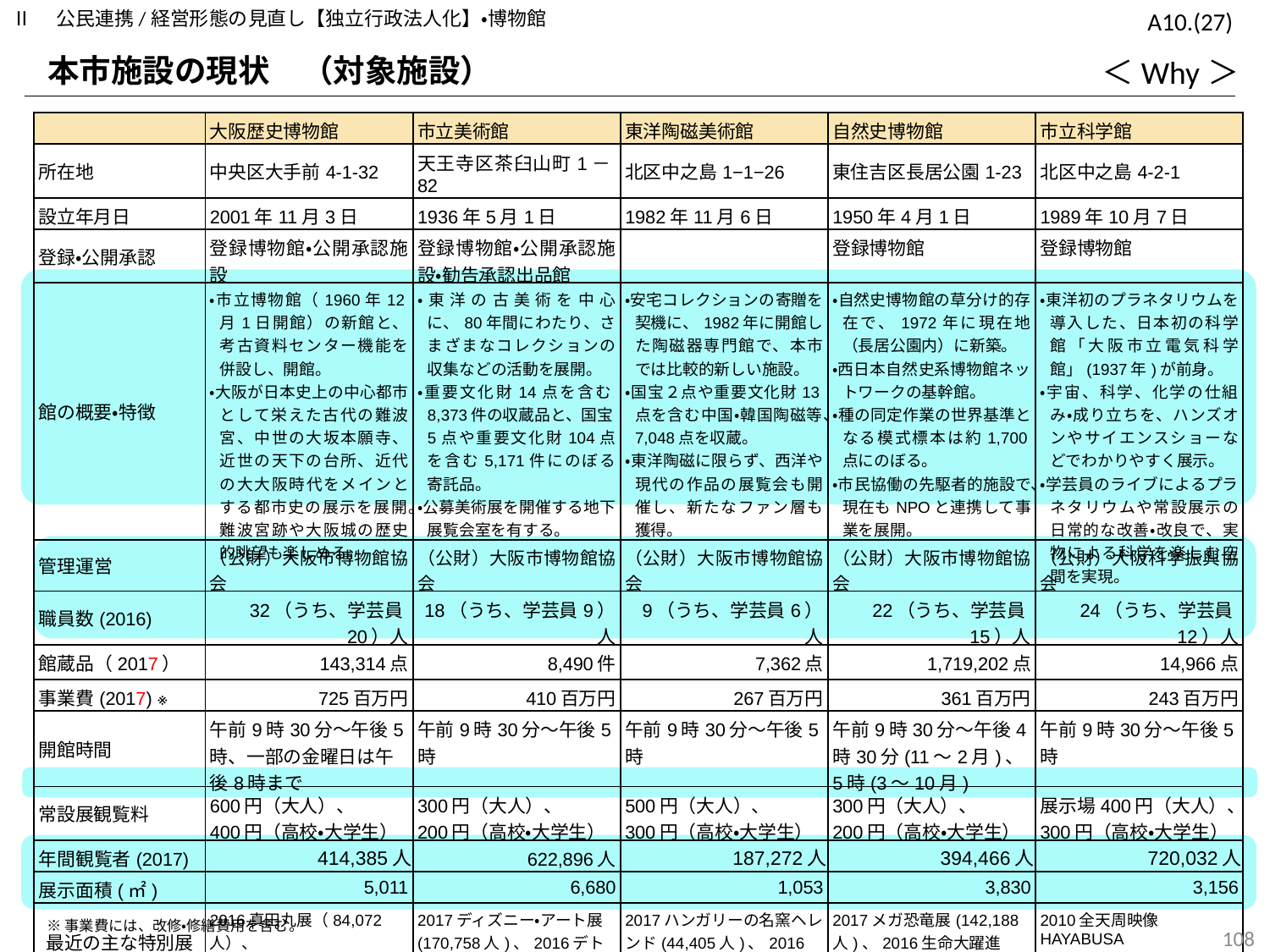

Ⅱ　公民連携/経営形態の見直し【独立行政法人化】・博物館
A10.(27)
本市施設の現状　（対象施設）
＜Why＞
|  | 大阪歴史博物館 | 市立美術館 | 東洋陶磁美術館 | 自然史博物館 | 市立科学館 |
| --- | --- | --- | --- | --- | --- |
| 所在地 | 中央区大手前4-1-32 | 天王寺区茶臼山町1－82 | 北区中之島1−1−26 | 東住吉区長居公園1-23 | 北区中之島4-2-1 |
| 設立年月日 | 2001年11月3日 | 1936年5月1日 | 1982年11月6日 | 1950年4月1日 | 1989年10月7日 |
| 登録・公開承認 | 登録博物館・公開承認施設 | 登録博物館・公開承認施設・勧告承認出品館 |  | 登録博物館 | 登録博物館 |
| 館の概要・特徴 | ・市立博物館（1960年12月1日開館）の新館と、考古資料センター機能を併設し、開館。 ・大阪が日本史上の中心都市として栄えた古代の難波宮、中世の大坂本願寺、近世の天下の台所、近代の大大阪時代をメインとする都市史の展示を展開。難波宮跡や大阪城の歴史的眺望も楽しめる。 | ・東洋の古美術を中心に、80年間にわたり、さまざまなコレクションの収集などの活動を展開。 ・重要文化財14点を含む8,373件の収蔵品と、国宝5点や重要文化財104点を含む5,171件にのぼる寄託品。 ・公募美術展を開催する地下展覧会室を有する。 | ・安宅コレクションの寄贈を契機に、1982年に開館した陶磁器専門館で、本市では比較的新しい施設。 ・国宝２点や重要文化財13点を含む中国・韓国陶磁等、7,048点を収蔵。 ・東洋陶磁に限らず、西洋や現代の作品の展覧会も開催し、新たなファン層も獲得。 | ・自然史博物館の草分け的存在で、1972年に現在地（長居公園内）に新築。 ・西日本自然史系博物館ネットワークの基幹館。 ・種の同定作業の世界基準となる模式標本は約1,700点にのぼる。 ・市民協働の先駆者的施設で、現在もNPOと連携して事業を展開。 | ・東洋初のプラネタリウムを導入した、日本初の科学館「大阪市立電気科学館」(1937年)が前身。 ・宇宙、科学、化学の仕組み・成り立ちを、ハンズオンやサイエンスショーなどでわかりやすく展示。 ・学芸員のライブによるプラネタリウムや常設展示の日常的な改善・改良で、実物による科学を楽しむ空間を実現。 |
| 管理運営 | （公財）大阪市博物館協会 | （公財）大阪市博物館協会 | （公財）大阪市博物館協会 | （公財）大阪市博物館協会 | （公財）大阪科学振興協会 |
| 職員数(2016) | 32（うち、学芸員20）人 | 18（うち、学芸員9）人 | 9（うち、学芸員6）人 | 22（うち、学芸員15）人 | 24（うち、学芸員12）人 |
| 館蔵品（2017） | 143,314点 | 8,490件 | 7,362点 | 1,719,202点 | 14,966点 |
| 事業費(2017) ※ | 725百万円 | 410百万円 | 267百万円 | 361百万円 | 243百万円 |
| 開館時間 | 午前9時30分～午後5時、一部の金曜日は午後8時まで | 午前9時30分～午後5時 | 午前9時30分～午後5時 | 午前9時30分～午後4時30分(11〜2月)、5時(3〜10月) | 午前9時30分～午後5時 |
| 常設展観覧料 | 600円（大人）、 400円（高校・大学生） | 300円（大人）、 200円（高校・大学生） | 500円（大人）、 300円（高校・大学生） | 300円（大人）、 200円（高校・大学生） | 展示場400円（大人）、 300円（高校・大学生） |
| 年間観覧者(2017) | 414,385人 | 622,896人 | 187,272人 | 394,466人 | 720,032人 |
| 展示面積(㎡) | 5,011 | 6,680 | 1,053 | 3,830 | 3,156 |
| 最近の主な特別展等観覧者（人数） | 2016真田丸展（84,072人）、 2013幽霊・妖怪画大全集（67,964人） | 2017ディズニー・アート展(170,758人)、2016デトロイト美術館展（231,781人）、2013ボストン美術館展(242,725人) | 2017ハンガリーの名窯ヘレンド(44,405人)、2016宮川香山（52,201人）、2012マイセン磁器展(65,837人) | 2017メガ恐竜展(142,188人)、2016生命大躍進(108,089人)、2012新説・恐竜の成長(152,183人) | 2010全天周映像HAYABUSA (58,812人) |

※事業費には、改修・修繕費用を含む。
108